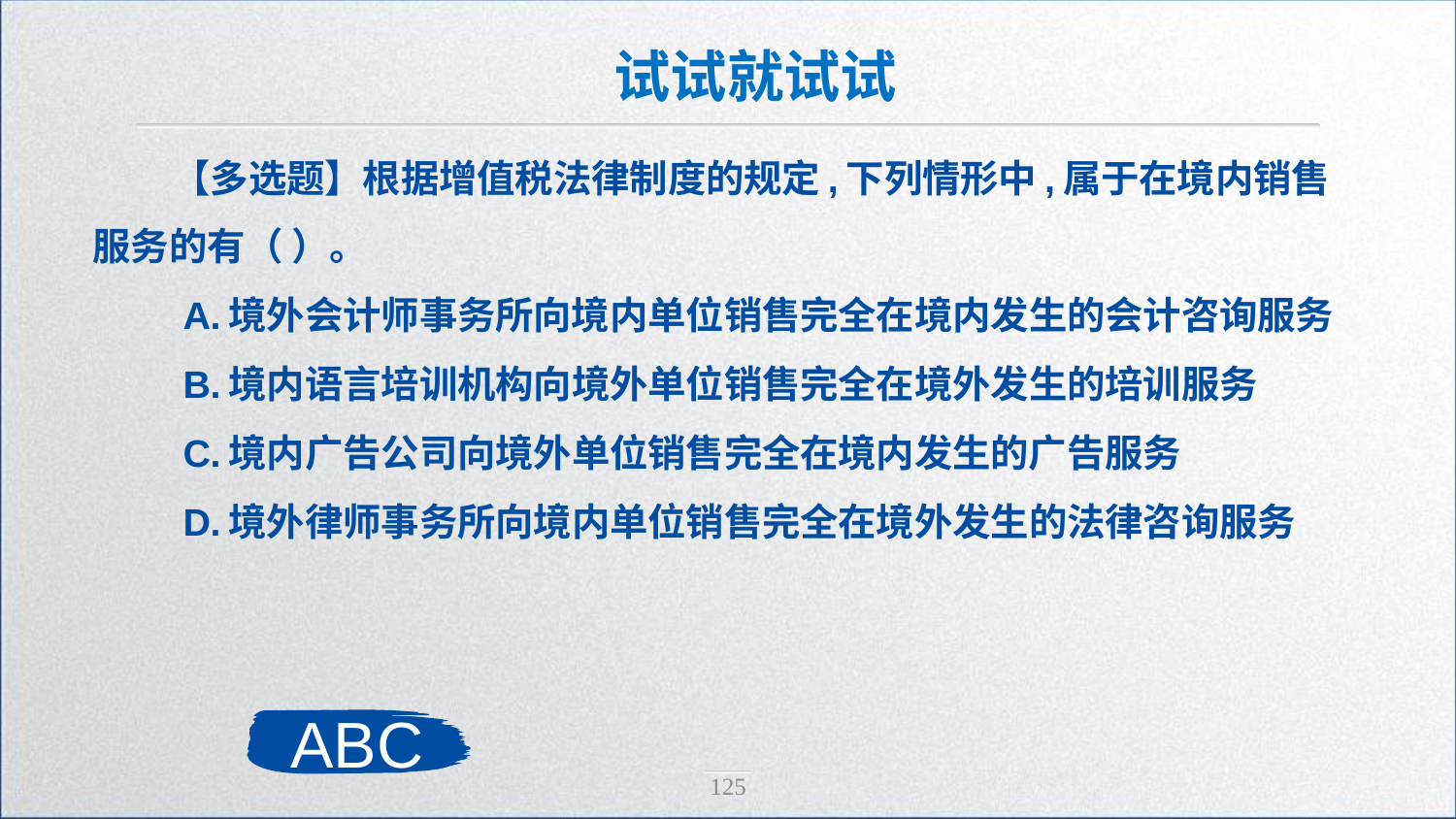

试试就试试
【多选题】根据增值税法律制度的规定,下列情形中,属于在境内销售服务的有（ ）。
 A.境外会计师事务所向境内单位销售完全在境内发生的会计咨询服务
 B.境内语言培训机构向境外单位销售完全在境外发生的培训服务
 C.境内广告公司向境外单位销售完全在境内发生的广告服务
 D.境外律师事务所向境内单位销售完全在境外发生的法律咨询服务
ABC

125